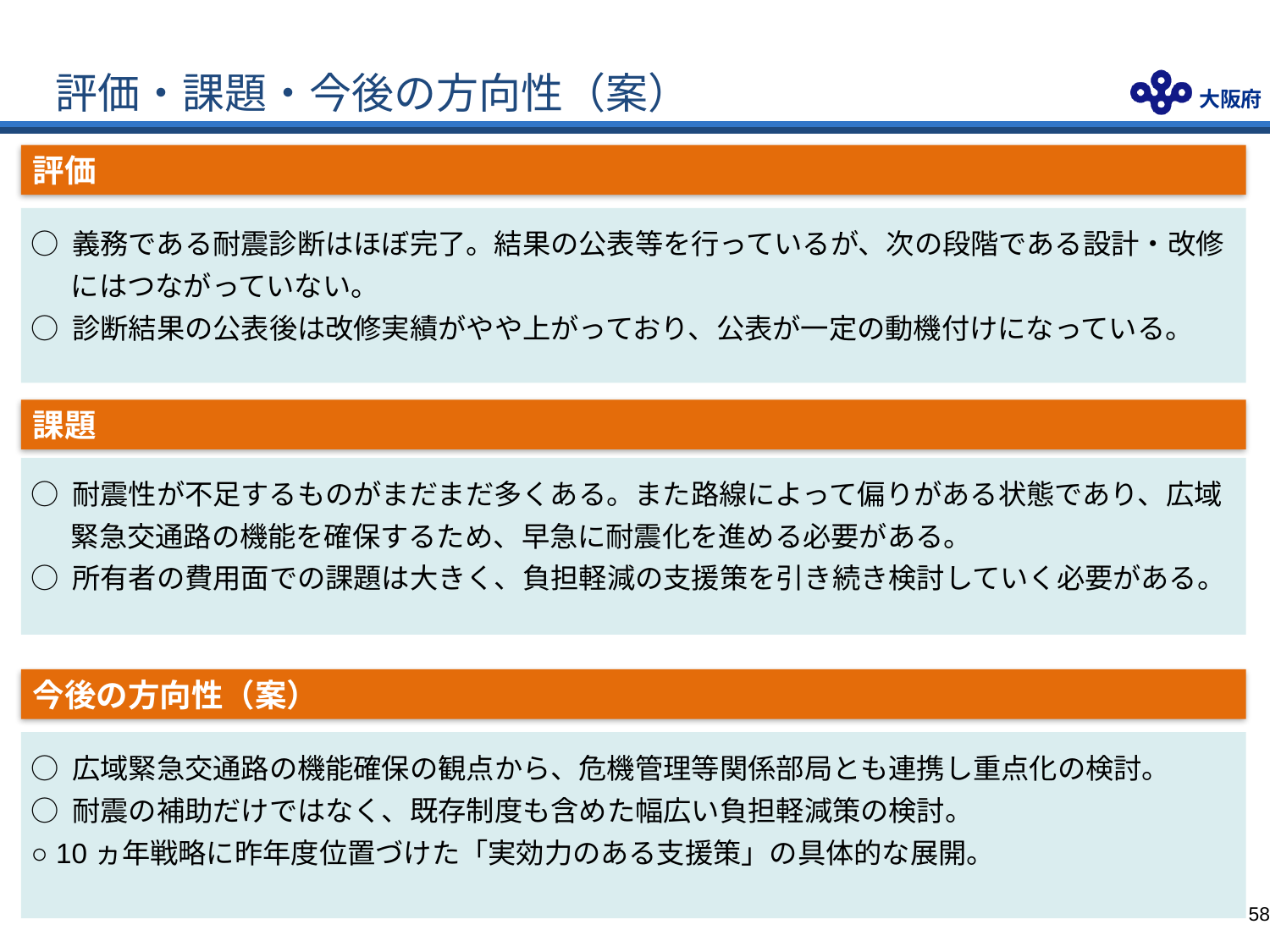

評価・課題・今後の方向性（案）
評価
○ 義務である耐震診断はほぼ完了。結果の公表等を行っているが、次の段階である設計・改修にはつながっていない。
○ 診断結果の公表後は改修実績がやや上がっており、公表が一定の動機付けになっている。
課題
○ 耐震性が不足するものがまだまだ多くある。また路線によって偏りがある状態であり、広域緊急交通路の機能を確保するため、早急に耐震化を進める必要がある。
○ 所有者の費用面での課題は大きく、負担軽減の支援策を引き続き検討していく必要がある。
今後の方向性（案）
○ 広域緊急交通路の機能確保の観点から、危機管理等関係部局とも連携し重点化の検討。
○ 耐震の補助だけではなく、既存制度も含めた幅広い負担軽減策の検討。
○ 10ヵ年戦略に昨年度位置づけた「実効力のある支援策」の具体的な展開。
58